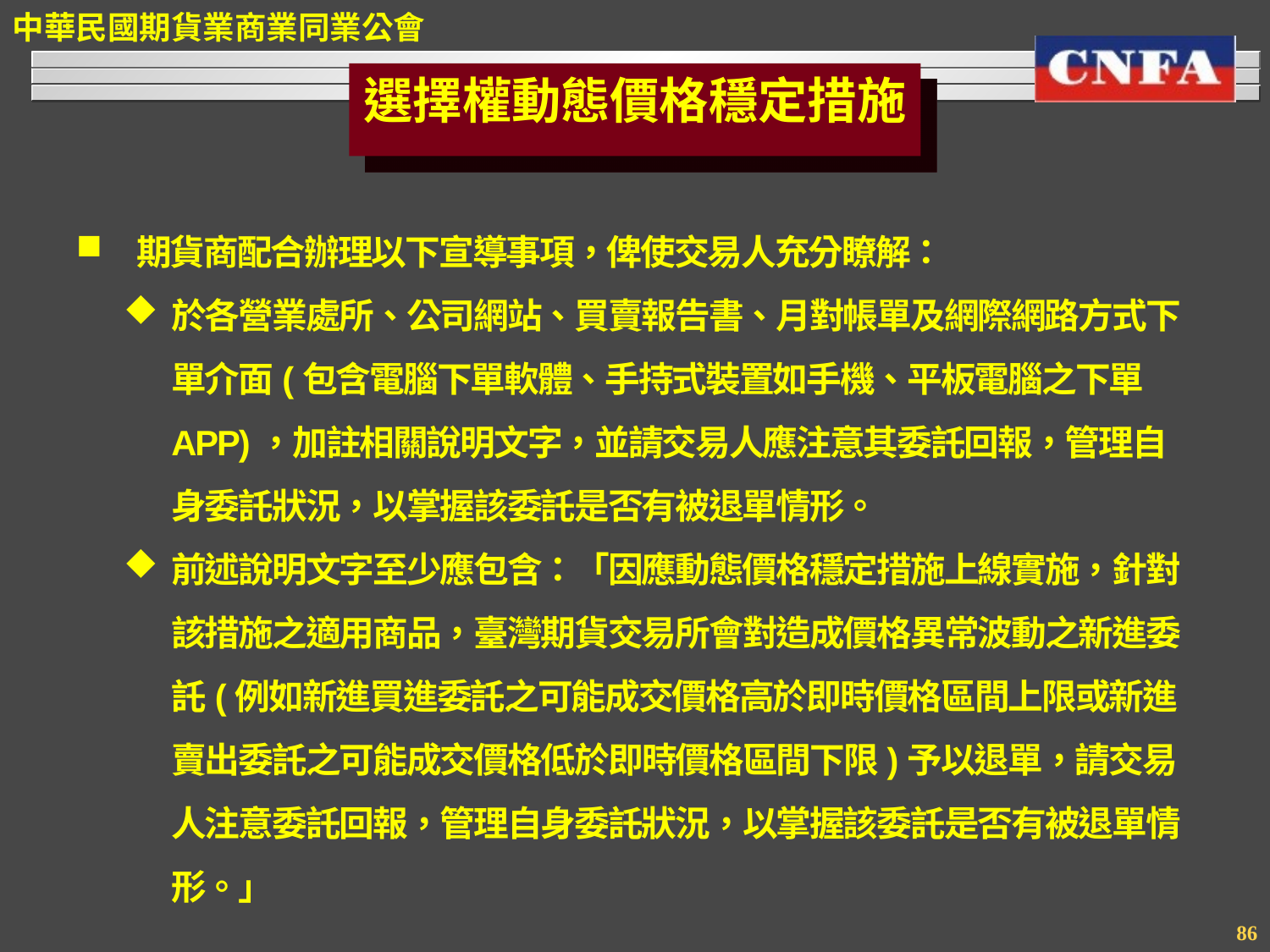

選擇權動態價格穩定措施
　期貨商配合辦理以下宣導事項，俾使交易人充分瞭解：
於各營業處所、公司網站、買賣報告書、月對帳單及網際網路方式下單介面(包含電腦下單軟體、手持式裝置如手機、平板電腦之下單APP)，加註相關說明文字，並請交易人應注意其委託回報，管理自身委託狀況，以掌握該委託是否有被退單情形。
前述說明文字至少應包含：「因應動態價格穩定措施上線實施，針對該措施之適用商品，臺灣期貨交易所會對造成價格異常波動之新進委託(例如新進買進委託之可能成交價格高於即時價格區間上限或新進賣出委託之可能成交價格低於即時價格區間下限)予以退單，請交易人注意委託回報，管理自身委託狀況，以掌握該委託是否有被退單情形。」